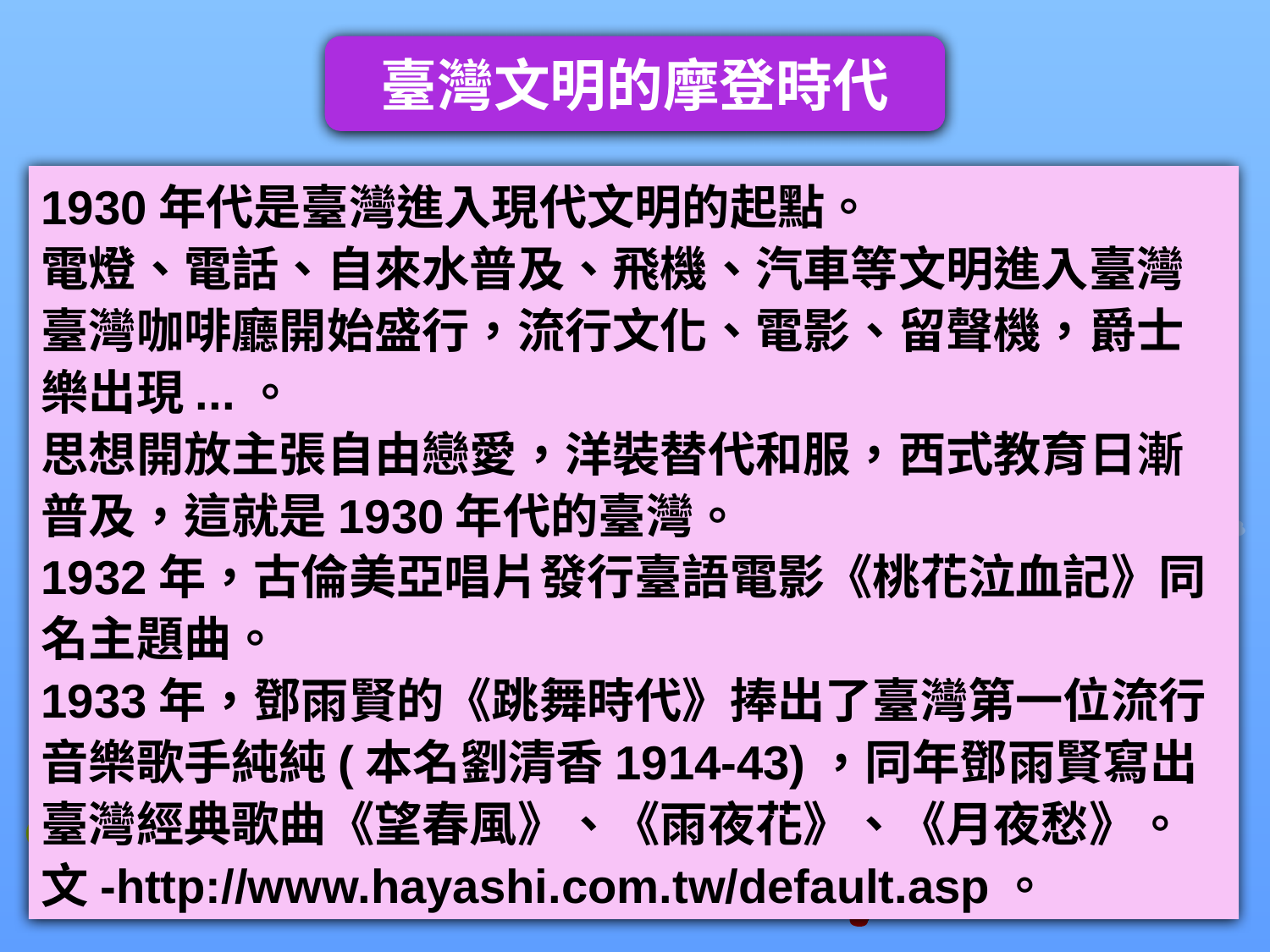

臺灣文明的摩登時代
1930年代是臺灣進入現代文明的起點。
電燈、電話、自來水普及、飛機、汽車等文明進入臺灣
臺灣咖啡廳開始盛行，流行文化、電影、留聲機，爵士樂出現...。
思想開放主張自由戀愛，洋裝替代和服，西式教育日漸普及，這就是1930年代的臺灣。
1932年，古倫美亞唱片發行臺語電影《桃花泣血記》同名主題曲。
1933年，鄧雨賢的《跳舞時代》捧出了臺灣第一位流行音樂歌手純純(本名劉清香1914-43)，同年鄧雨賢寫出臺灣經典歌曲《望春風》、《雨夜花》、《月夜愁》。
文-http://www.hayashi.com.tw/default.asp。